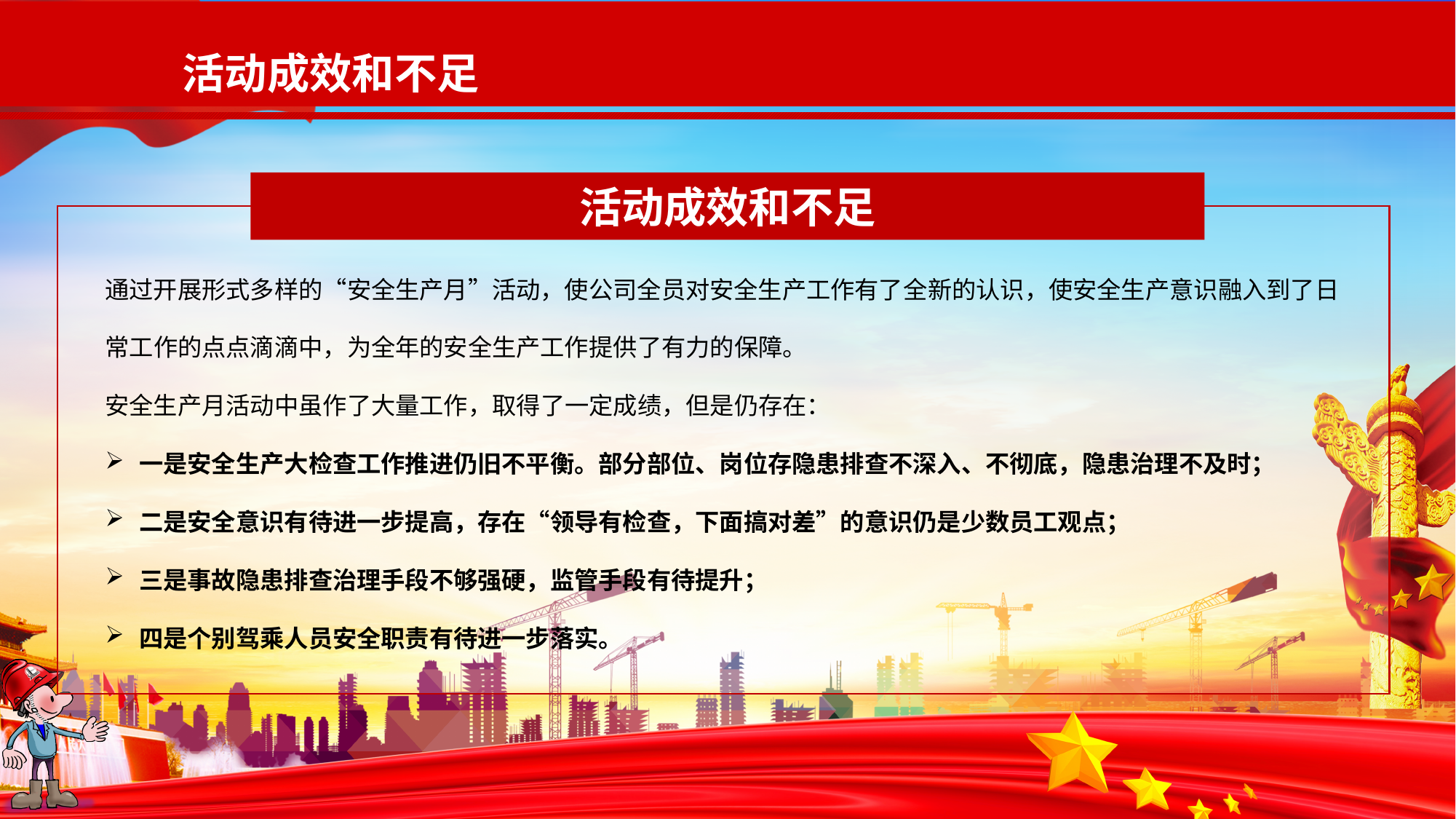

活动成效和不足

活动成效和不足

通过开展形式多样的“安全生产月”活动，使公司全员对安全生产工作有了全新的认识，使安全生产意识融入到了日常工作的点点滴滴中，为全年的安全生产工作提供了有力的保障。
安全生产月活动中虽作了大量工作，取得了一定成绩，但是仍存在：
一是安全生产大检查工作推进仍旧不平衡。部分部位、岗位存隐患排查不深入、不彻底，隐患治理不及时；
二是安全意识有待进一步提高，存在“领导有检查，下面搞对差”的意识仍是少数员工观点；
三是事故隐患排查治理手段不够强硬，监管手段有待提升；
四是个别驾乘人员安全职责有待进一步落实。